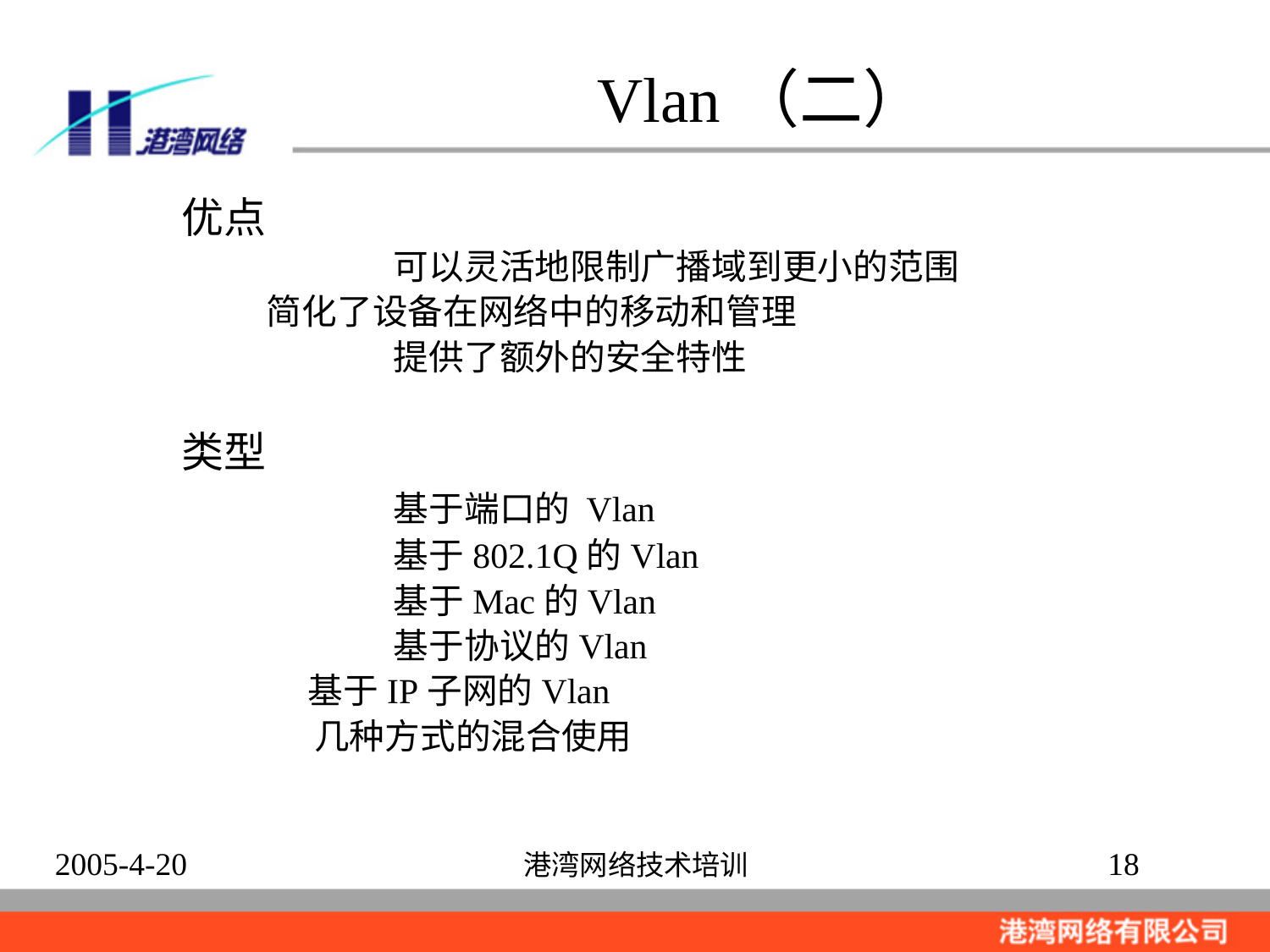

# Vlan（二）
优点
		可以灵活地限制广播域到更小的范围
          	简化了设备在网络中的移动和管理
		提供了额外的安全特性

类型
		基于端口的 Vlan
	 	基于802.1Q的Vlan
	  	基于Mac的Vlan
		基于协议的Vlan
               基于IP子网的Vlan
        	     几种方式的混合使用